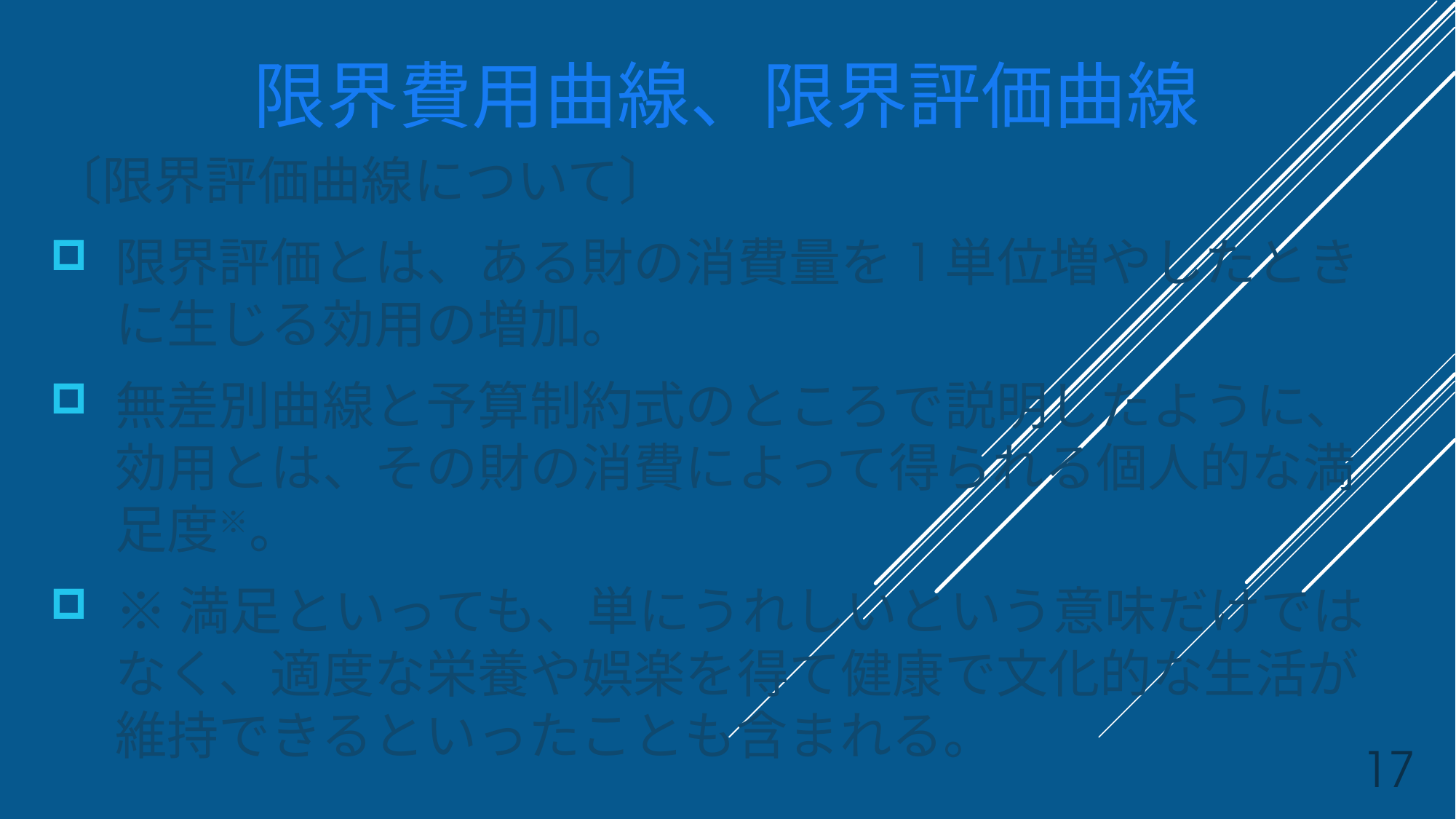

# 限界費用曲線、限界評価曲線
〔限界評価曲線について〕
限界評価とは、ある財の消費量を1単位増やしたときに生じる効用の増加。
無差別曲線と予算制約式のところで説明したように、効用とは、その財の消費によって得られる個人的な満足度※。
※満足といっても、単にうれしいという意味だけではなく、適度な栄養や娯楽を得て健康で文化的な生活が維持できるといったことも含まれる。

17